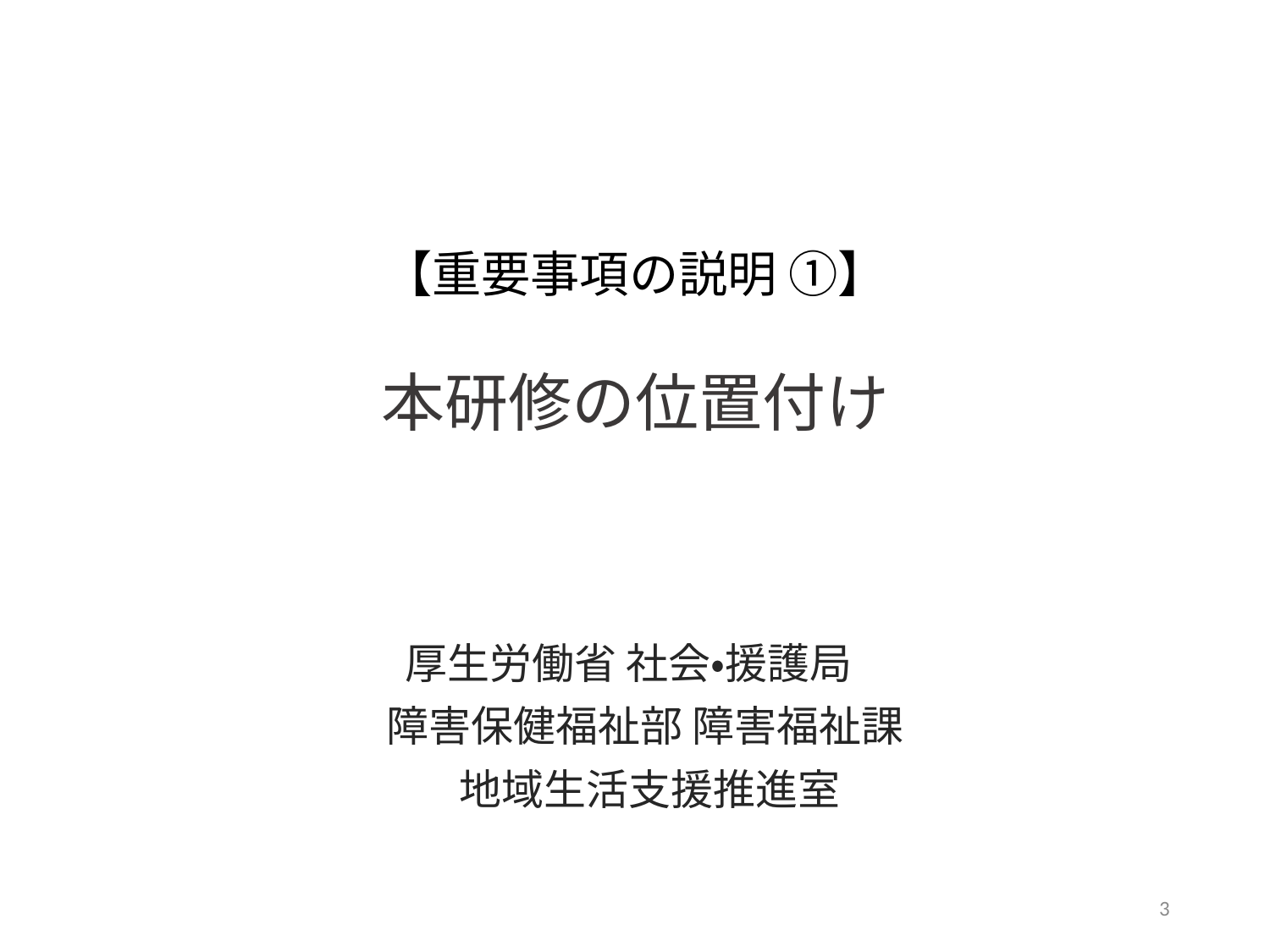

【重要事項の説明 ①】
本研修の位置付け
厚生労働省 社会・援護局
障害保健福祉部 障害福祉課
地域生活支援推進室

3